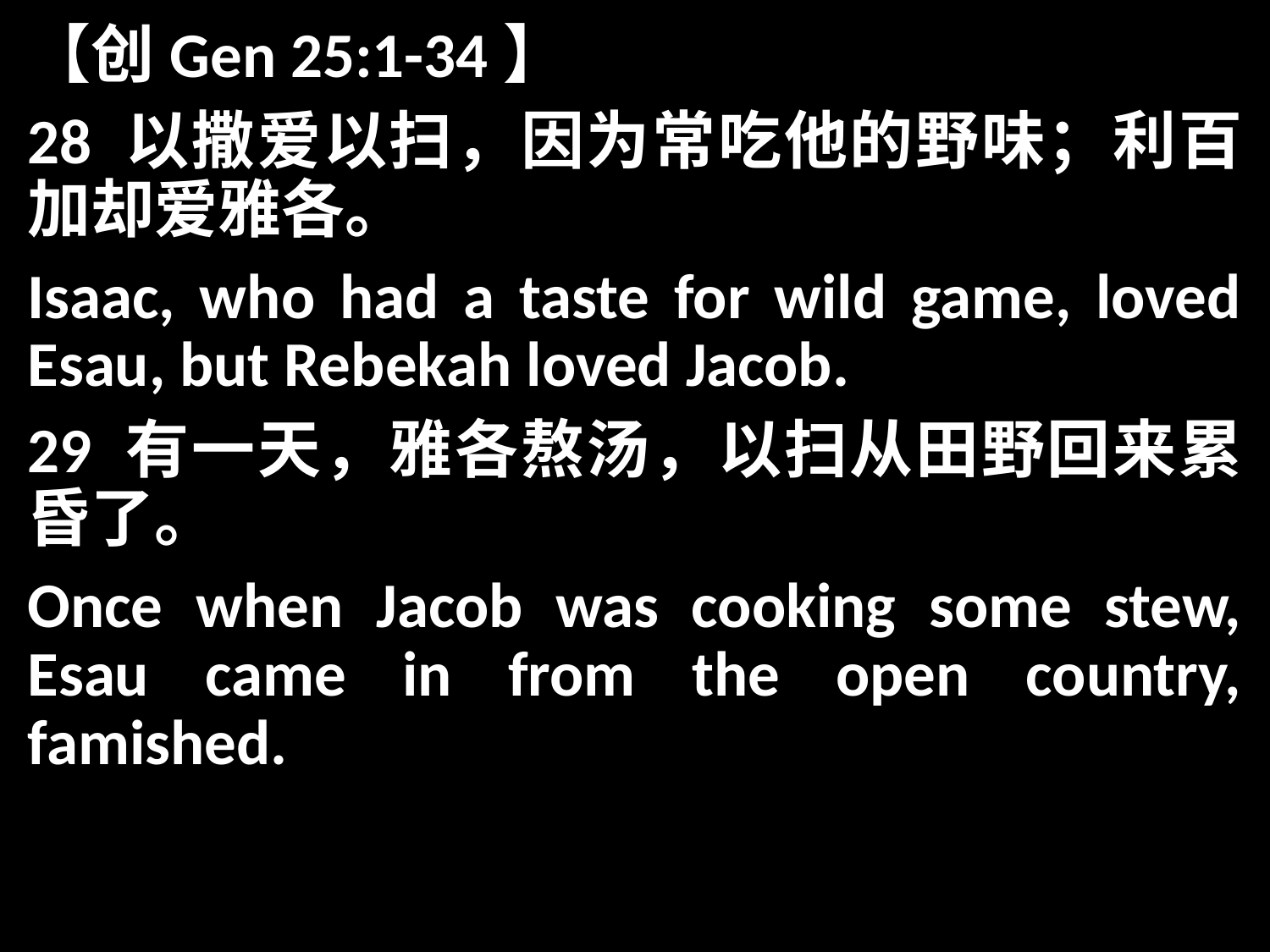

【创Gen 25:1-34】
28 以撒爱以扫，因为常吃他的野味；利百加却爱雅各。
Isaac, who had a taste for wild game, loved Esau, but Rebekah loved Jacob.
29 有一天，雅各熬汤，以扫从田野回来累昏了。
Once when Jacob was cooking some stew, Esau came in from the open country, famished.